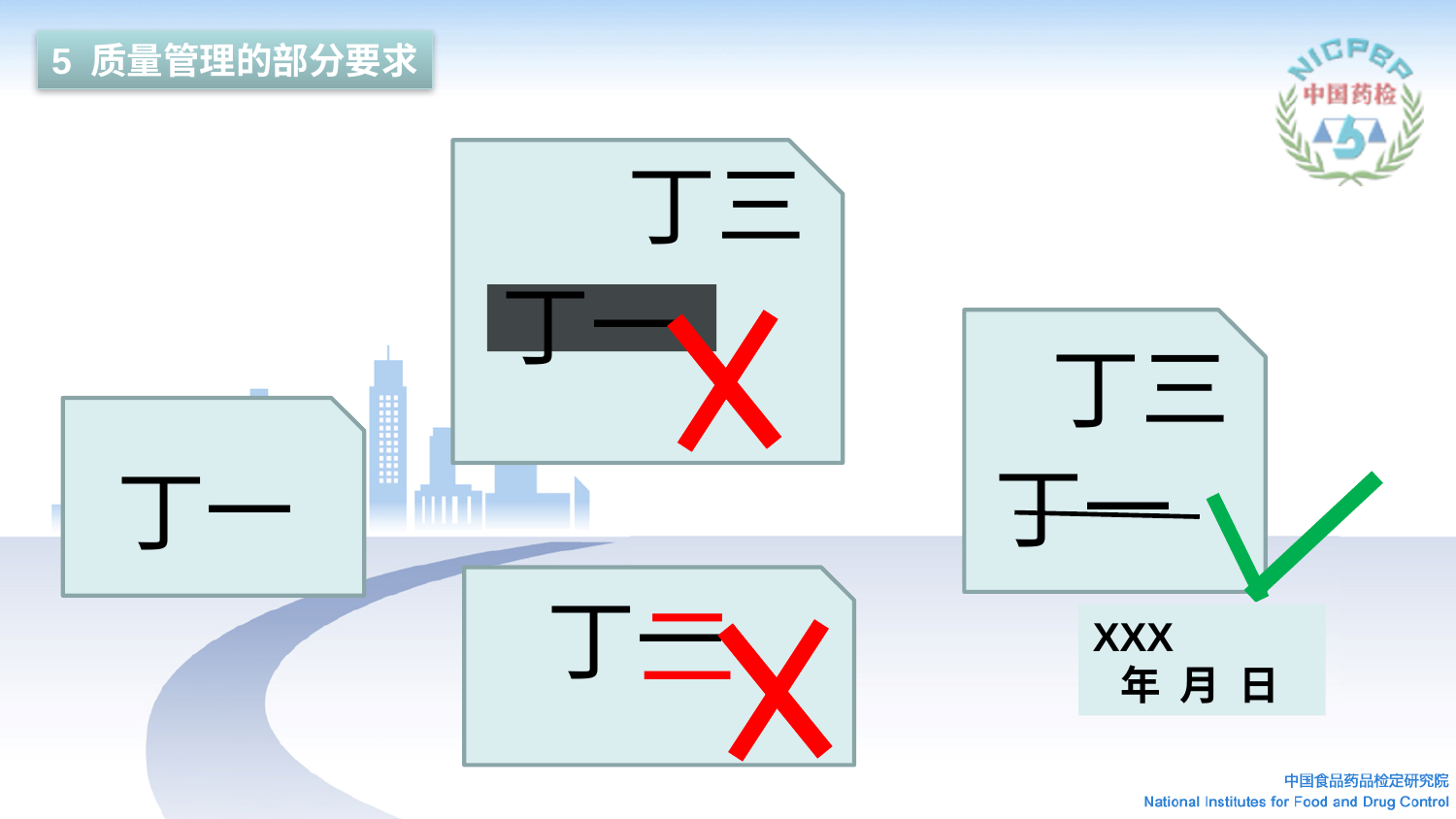

5 质量管理的部分要求

丁三
丁一

丁三
丁一

丁一

丁一
二

XXX
  年  月  日